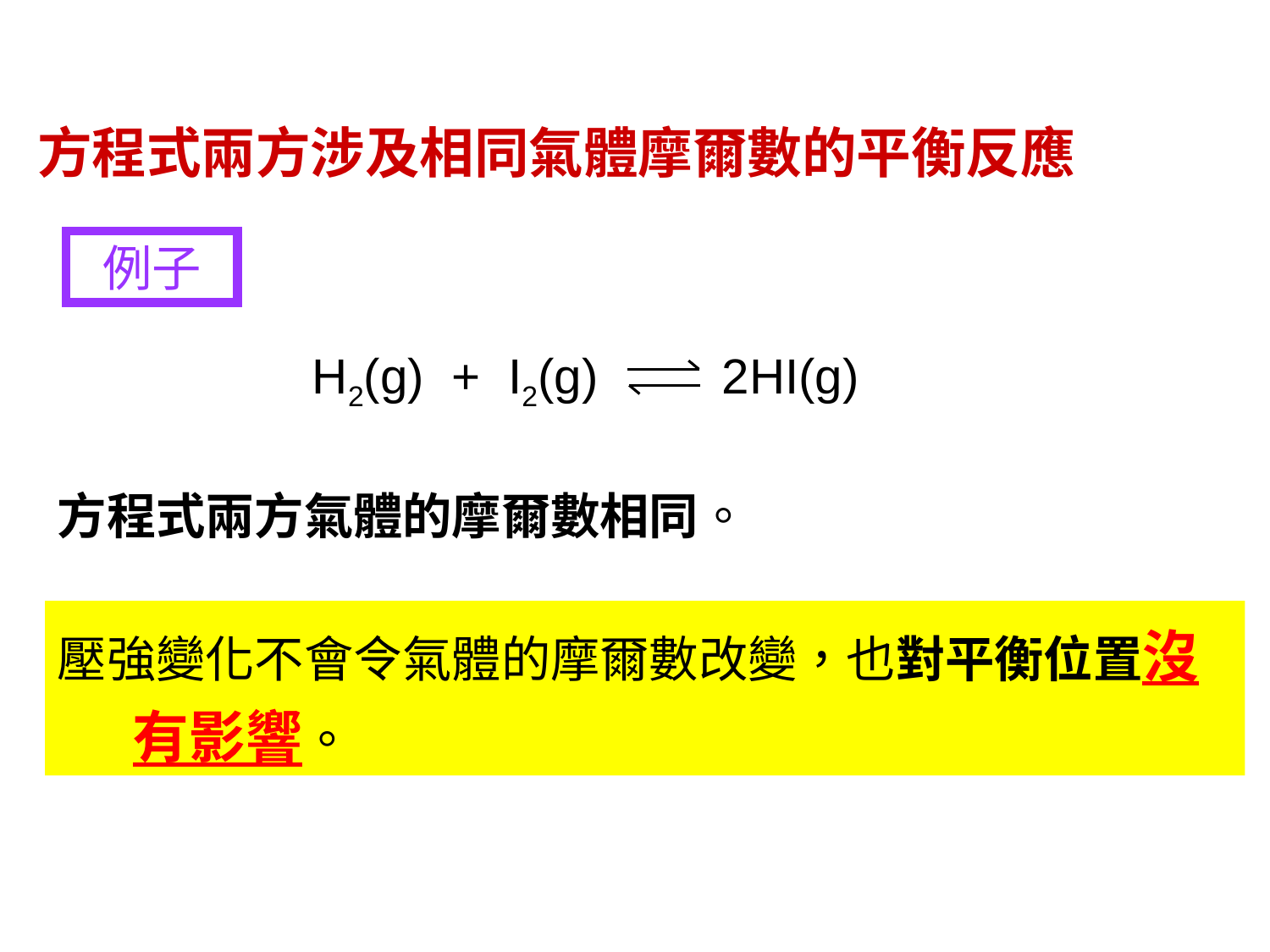

方程式兩方涉及相同氣體摩爾數的平衡反應
例子
H2(g)  +  I2(g)         2HI(g)
方程式兩方氣體的摩爾數相同。
壓強變化不會令氣體的摩爾數改變，也對平衡位置沒有影響。